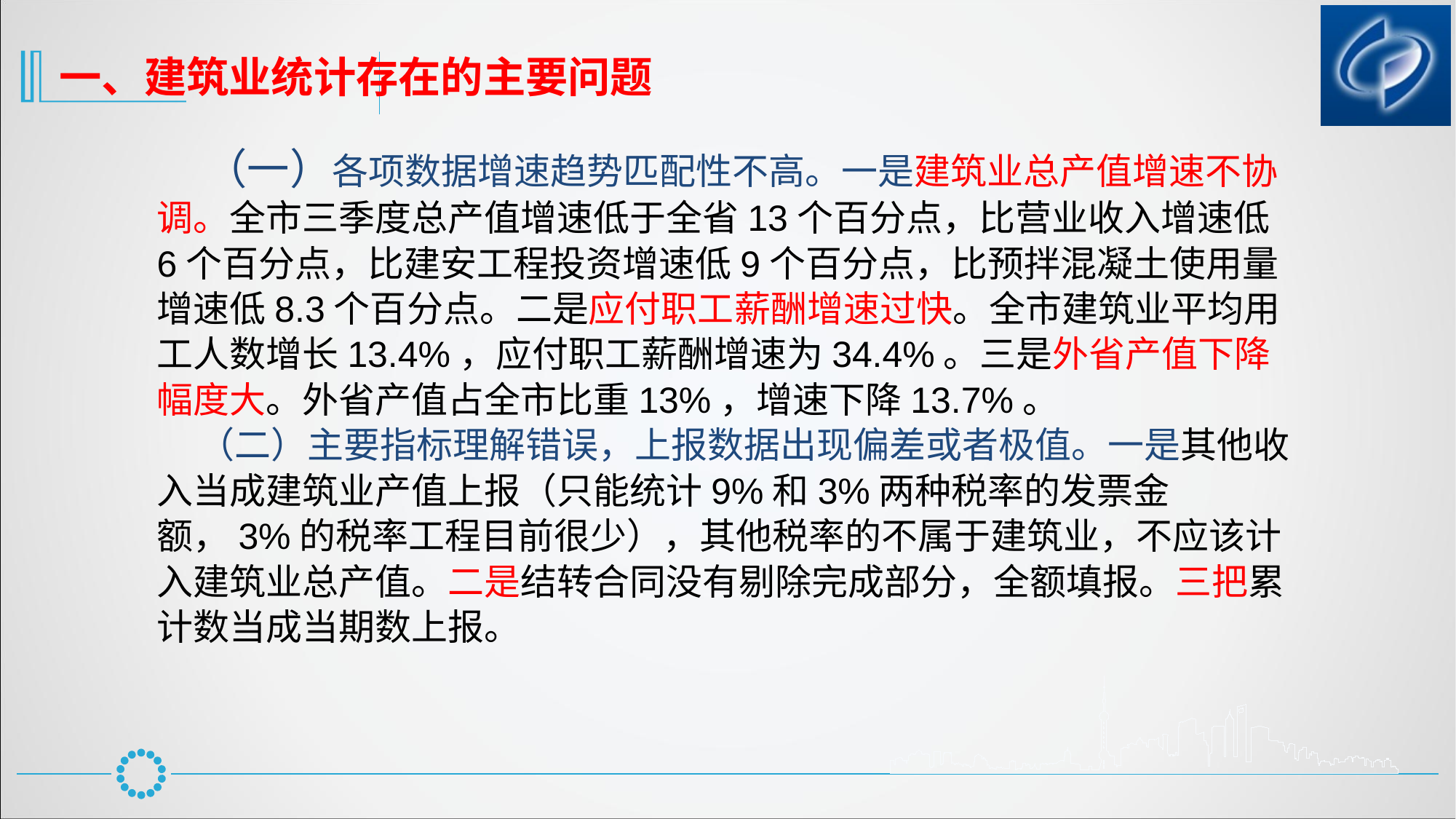

一、建筑业统计存在的主要问题

    （一）各项数据增速趋势匹配性不高。一是建筑业总产值增速不协调。全市三季度总产值增速低于全省13个百分点，比营业收入增速低6个百分点，比建安工程投资增速低9个百分点，比预拌混凝土使用量增速低8.3个百分点。二是应付职工薪酬增速过快。全市建筑业平均用工人数增长13.4%，应付职工薪酬增速为34.4%。三是外省产值下降幅度大。外省产值占全市比重13%，增速下降13.7%。
    （二）主要指标理解错误，上报数据出现偏差或者极值。一是其他收入当成建筑业产值上报（只能统计9%和3%两种税率的发票金额，3%的税率工程目前很少），其他税率的不属于建筑业，不应该计入建筑业总产值。二是结转合同没有剔除完成部分，全额填报。三把累计数当成当期数上报。

3